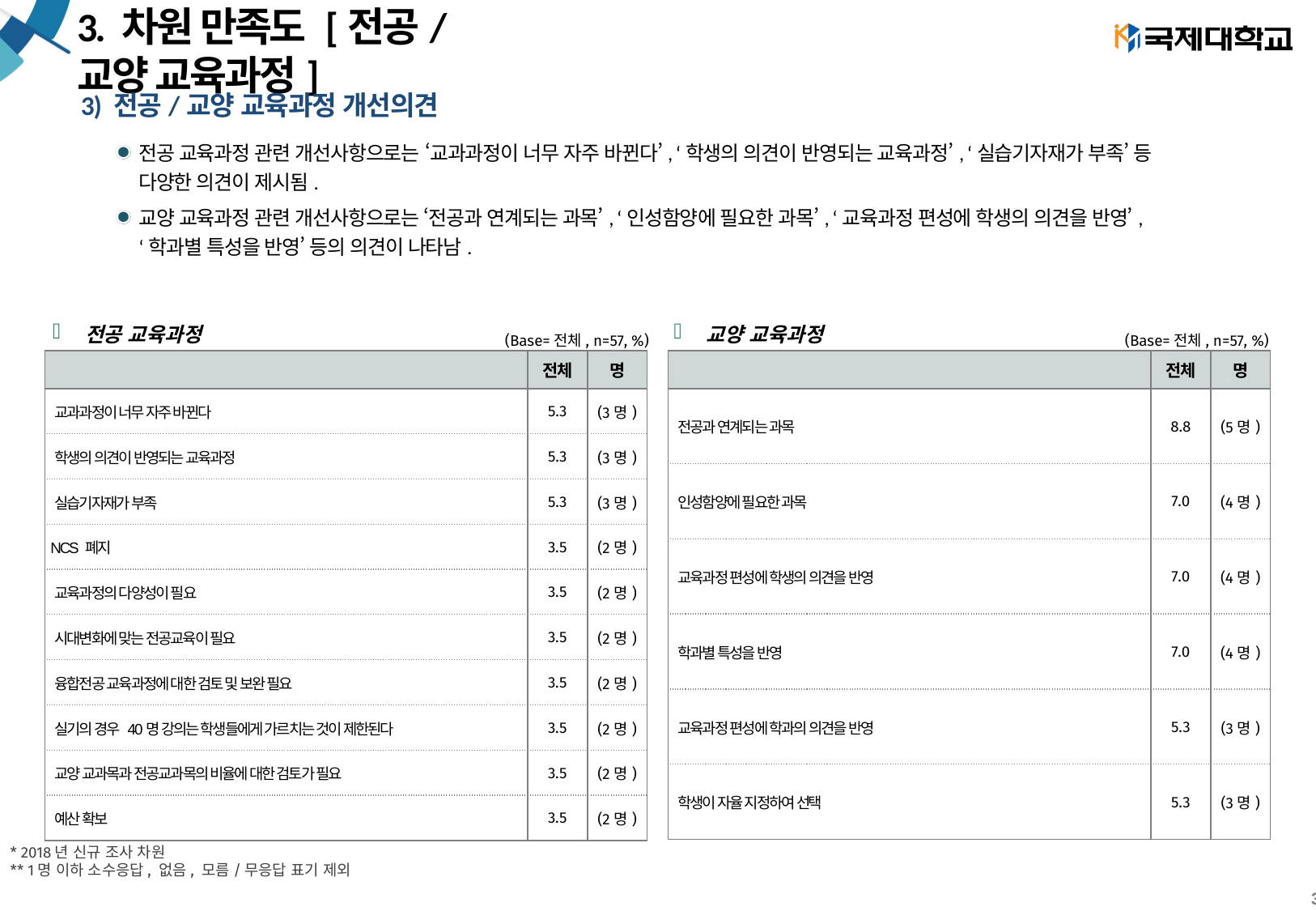

# 3. 차원 만족도 [전공/교양 교육과정]
3) 전공/교양 교육과정 개선의견
전공 교육과정 관련 개선사항으로는 ‘교과과정이 너무 자주 바뀐다’, ‘학생의 의견이 반영되는 교육과정’, ‘실습기자재가 부족’ 등
다양한 의견이 제시됨.
교양 교육과정 관련 개선사항으로는 ‘전공과 연계되는 과목’, ‘인성함양에 필요한 과목’, ‘교육과정 편성에 학생의 의견을 반영’,
‘학과별 특성을 반영’ 등의 의견이 나타남.

전공 교육과정
(Base=전체, n=57, %)
교양 교육과정
(Base=전체, n=57, %)
|  | 전체 | 명 |
| --- | --- | --- |
| 교과과정이 너무 자주 바뀐다 | 5.3 | (3명) |
| 학생의 의견이 반영되는 교육과정 | 5.3 | (3명) |
| 실습기자재가 부족 | 5.3 | (3명) |
| NCS 폐지 | 3.5 | (2명) |
| 교육과정의 다양성이 필요 | 3.5 | (2명) |
| 시대변화에 맞는 전공교육이 필요 | 3.5 | (2명) |
| 융합전공 교육과정에 대한 검토 및 보완 필요 | 3.5 | (2명) |
| 실기의 경우 40명 강의는 학생들에게 가르치는 것이 제한된다 | 3.5 | (2명) |
| 교양 교과목과 전공교과목의 비율에 대한 검토가 필요 | 3.5 | (2명) |
| 예산 확보 | 3.5 | (2명) |
|  | 전체 | 명 |
| --- | --- | --- |
| 전공과 연계되는 과목 | 8.8 | (5명) |
| 인성함양에 필요한 과목 | 7.0 | (4명) |
| 교육과정 편성에 학생의 의견을 반영 | 7.0 | (4명) |
| 학과별 특성을 반영 | 7.0 | (4명) |
| 교육과정 편성에 학과의 의견을 반영 | 5.3 | (3명) |
| 학생이 자율 지정하여 선택 | 5.3 | (3명) |
* 2018년 신규 조사 차원
** 1명 이하 소수응답, 없음, 모름/무응답 표기 제외